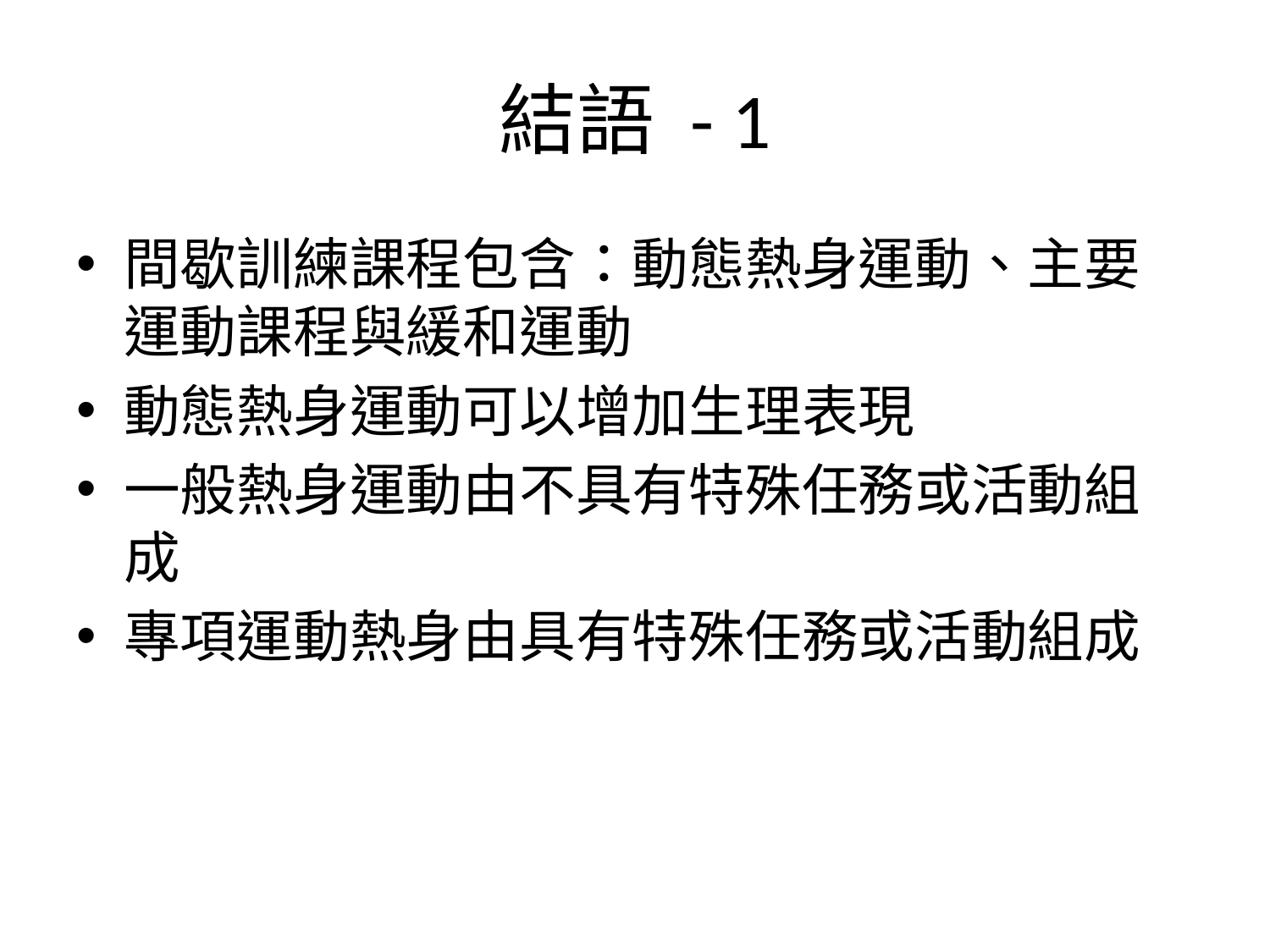

# 結語 - 1
間歇訓練課程包含：動態熱身運動、主要運動課程與緩和運動
動態熱身運動可以增加生理表現
一般熱身運動由不具有特殊任務或活動組成
專項運動熱身由具有特殊任務或活動組成